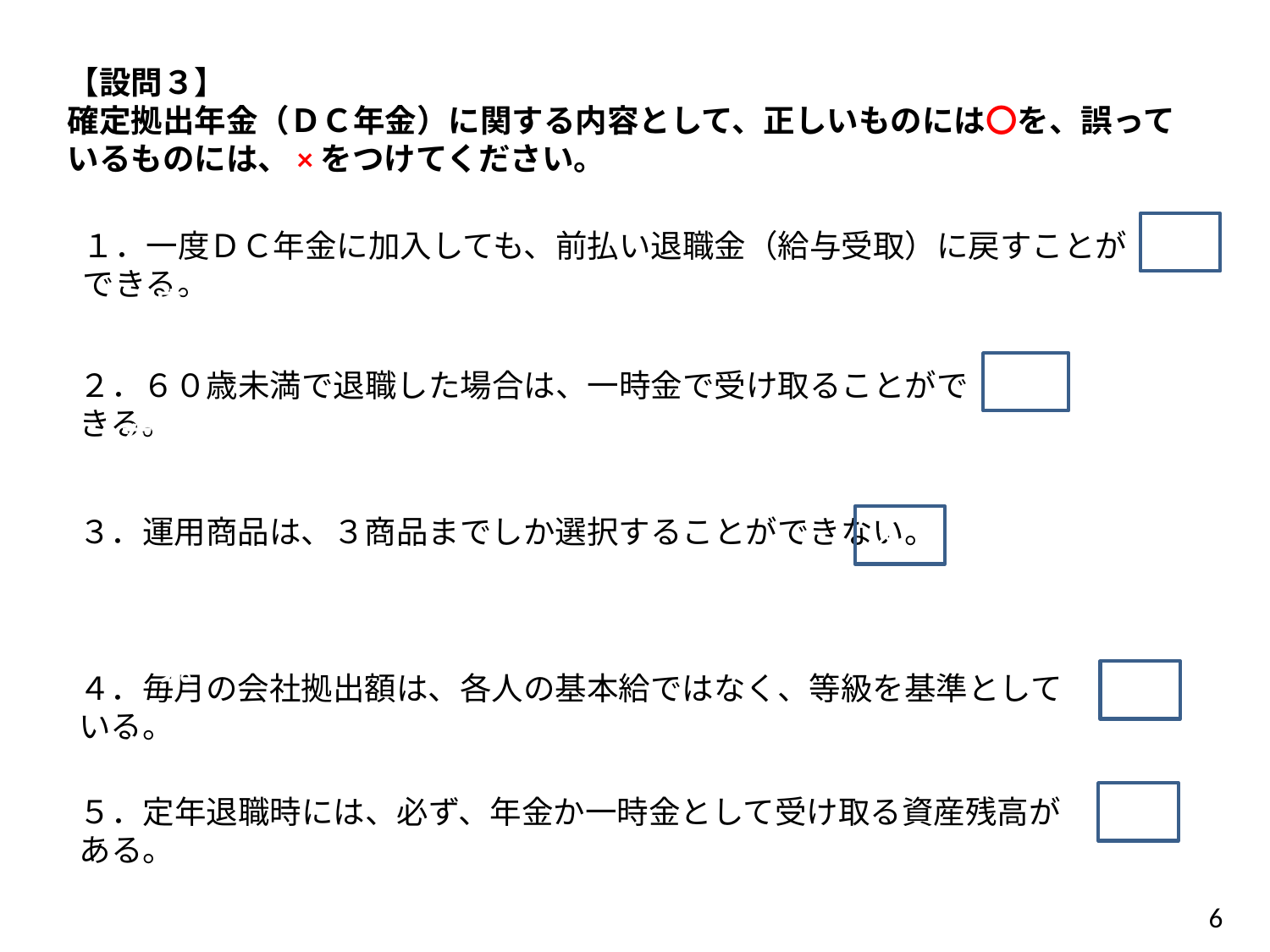

【設問３】
確定拠出年金（ＤＣ年金）に関する内容として、正しいものには〇を、誤っているものには、×をつけてください。

×
１．一度ＤＣ年金に加入しても、前払い退職金（給与受取）に戻すことができる。
一度年金に加入すると、前払い退職金（給与受取）に戻すことはできません。

×
２．６０歳未満で退職した場合は、一時金で受け取ることができる。
在職中に積み立てた年金資産を、退職後の状況に合わせて、企業型ＤＣか個人型ＤＣに移換し、原則６０歳まで年金に継続加入となります。
３．運用商品は、３商品までしか選択することができない。

×
選択いただく運用商品数に制限はありません。
また、インターネットを用いて、自由に運用商品を変更することも可能です。

４．毎月の会社拠出額は、各人の基本給ではなく、等級を基準としている。
○
各人の等級によって、あらかじめ決まっています。

５．定年退職時には、必ず、年金か一時金として受け取る資産残高がある。
×
前払い退職金として給与で受け取り続けた場合は、定年退職時にＤＣ年金の資産残高はありません。
6